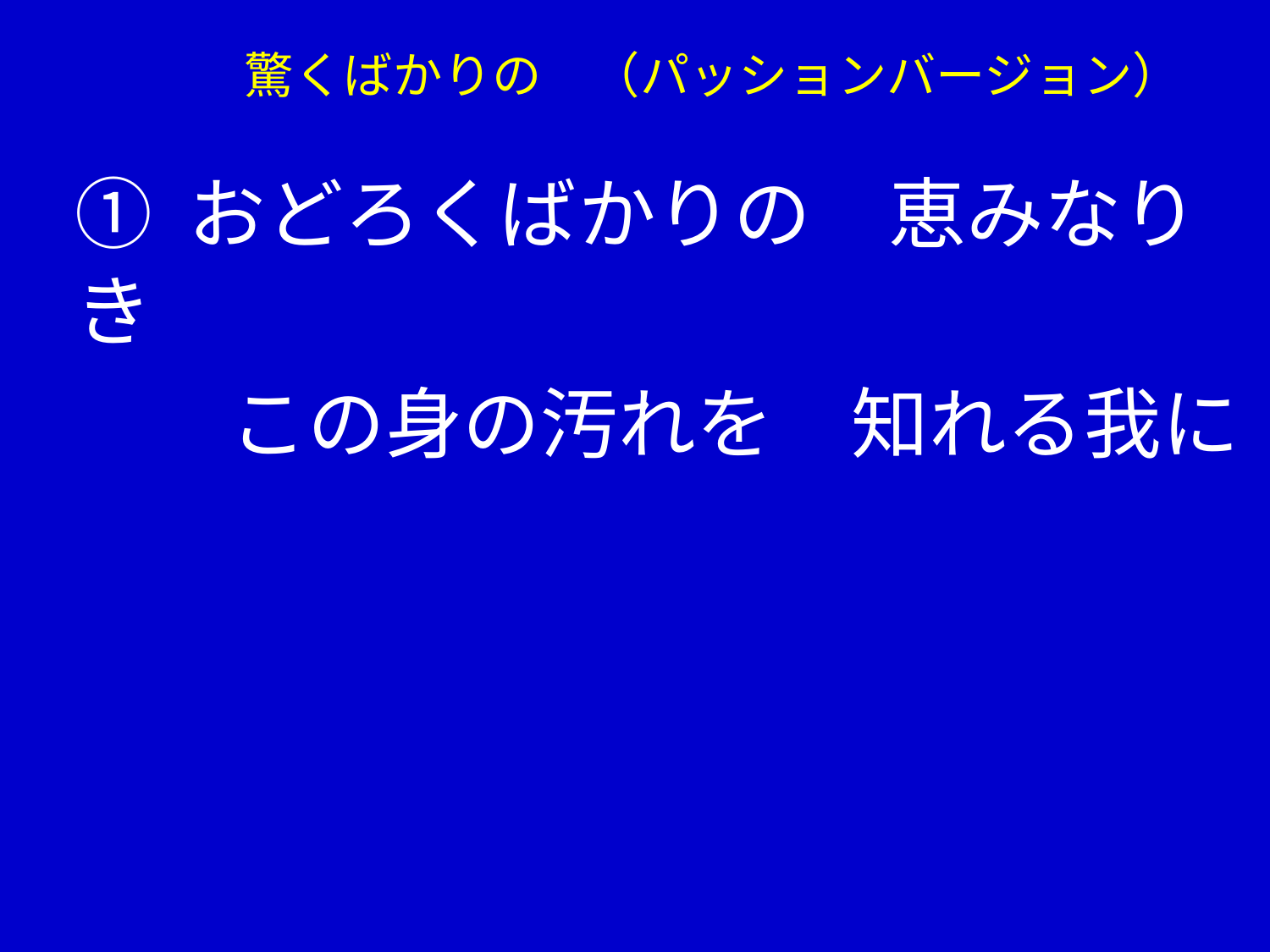

# 驚くばかりの　（パッションバージョン）
① おどろくばかりの　恵みなりき
　　この身の汚れを　知れる我に